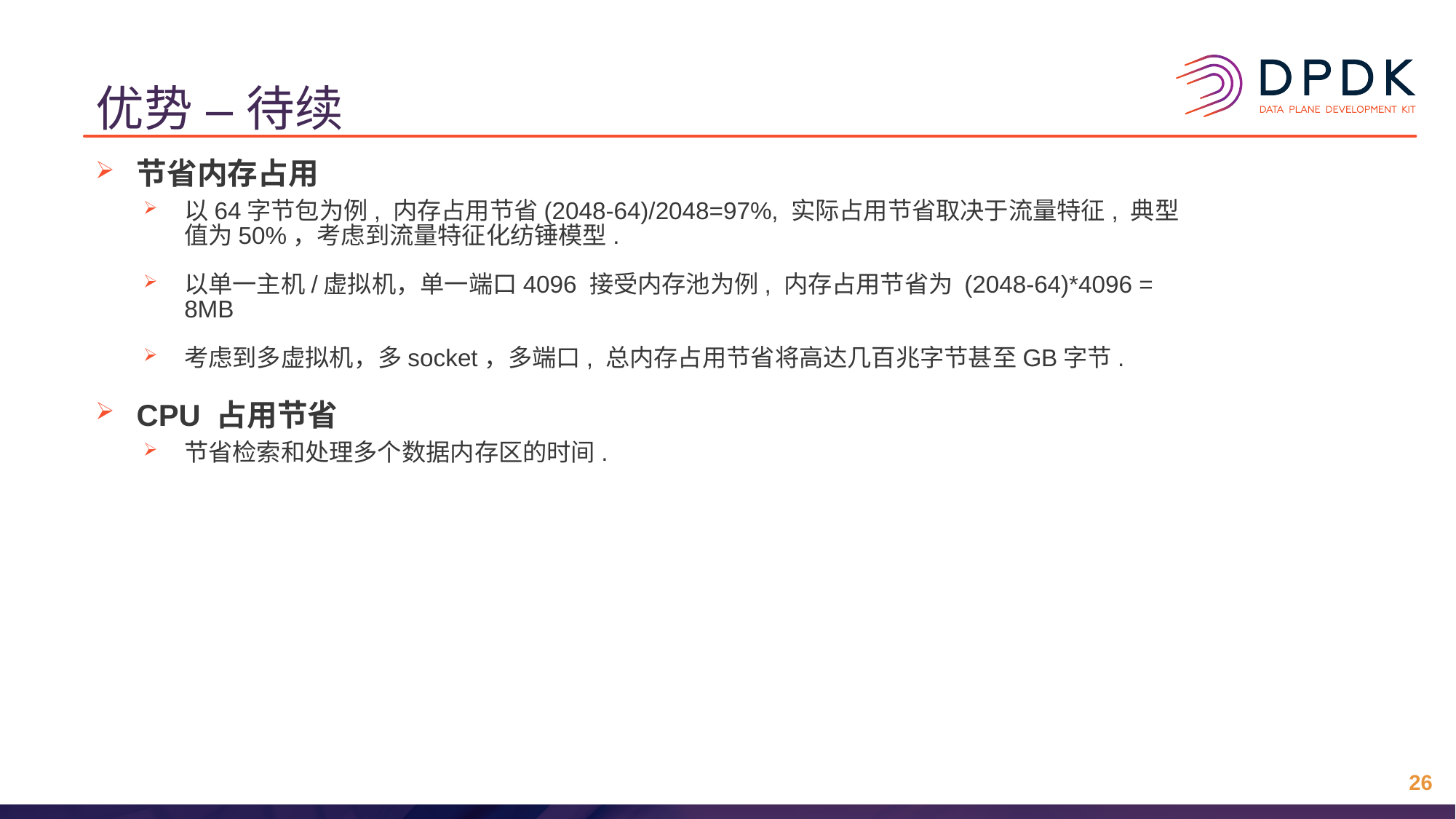

# 优势 – 待续
节省内存占用
以64字节包为例, 内存占用节省(2048-64)/2048=97%, 实际占用节省取决于流量特征, 典型值为50%，考虑到流量特征化纺锤模型.
以单一主机/虚拟机，单一端口4096 接受内存池为例, 内存占用节省为 (2048-64)*4096 = 8MB
考虑到多虚拟机，多socket，多端口, 总内存占用节省将高达几百兆字节甚至GB字节.
CPU 占用节省
节省检索和处理多个数据内存区的时间.